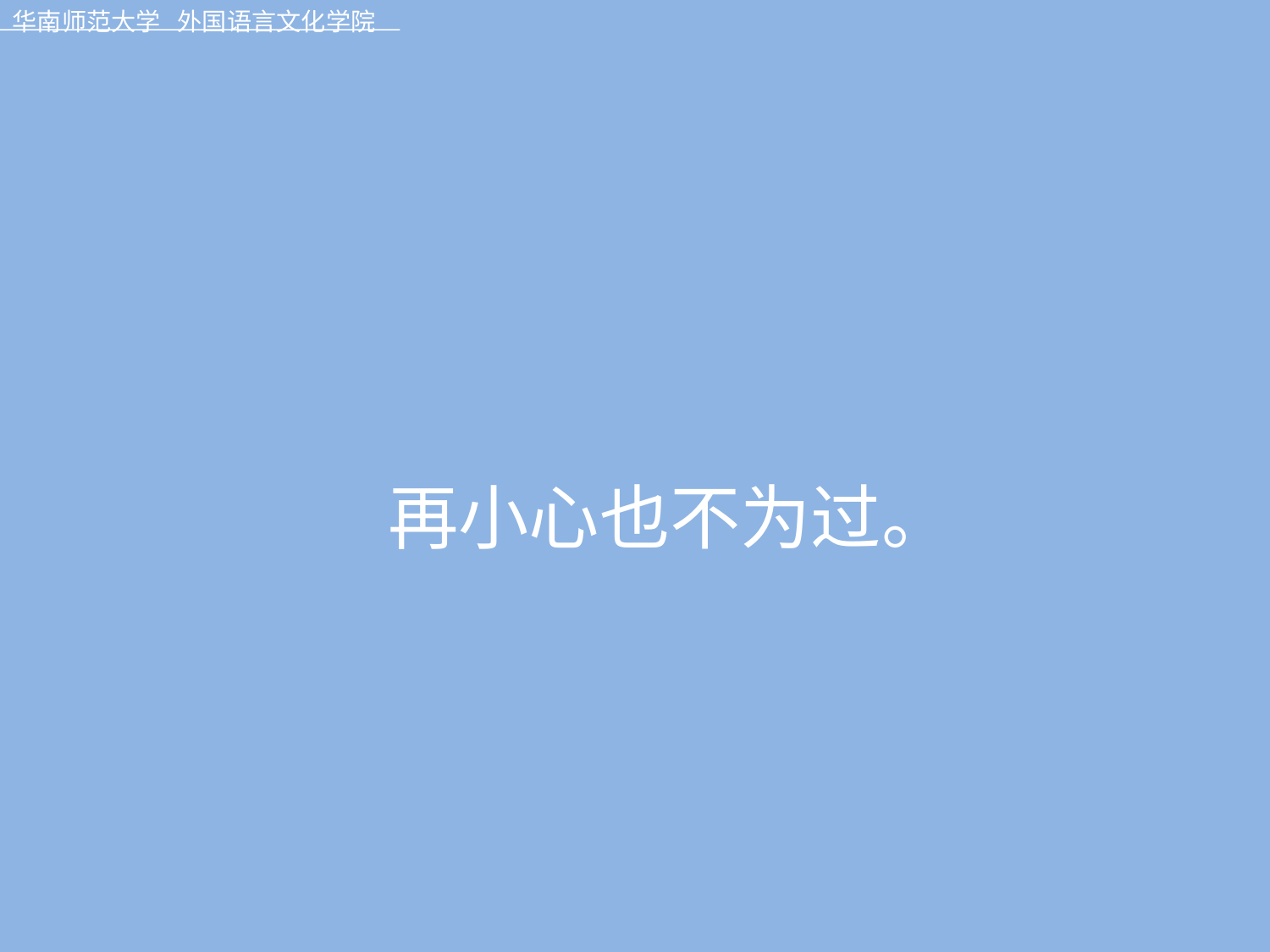

You can never be too careful.
再小心也不为过。